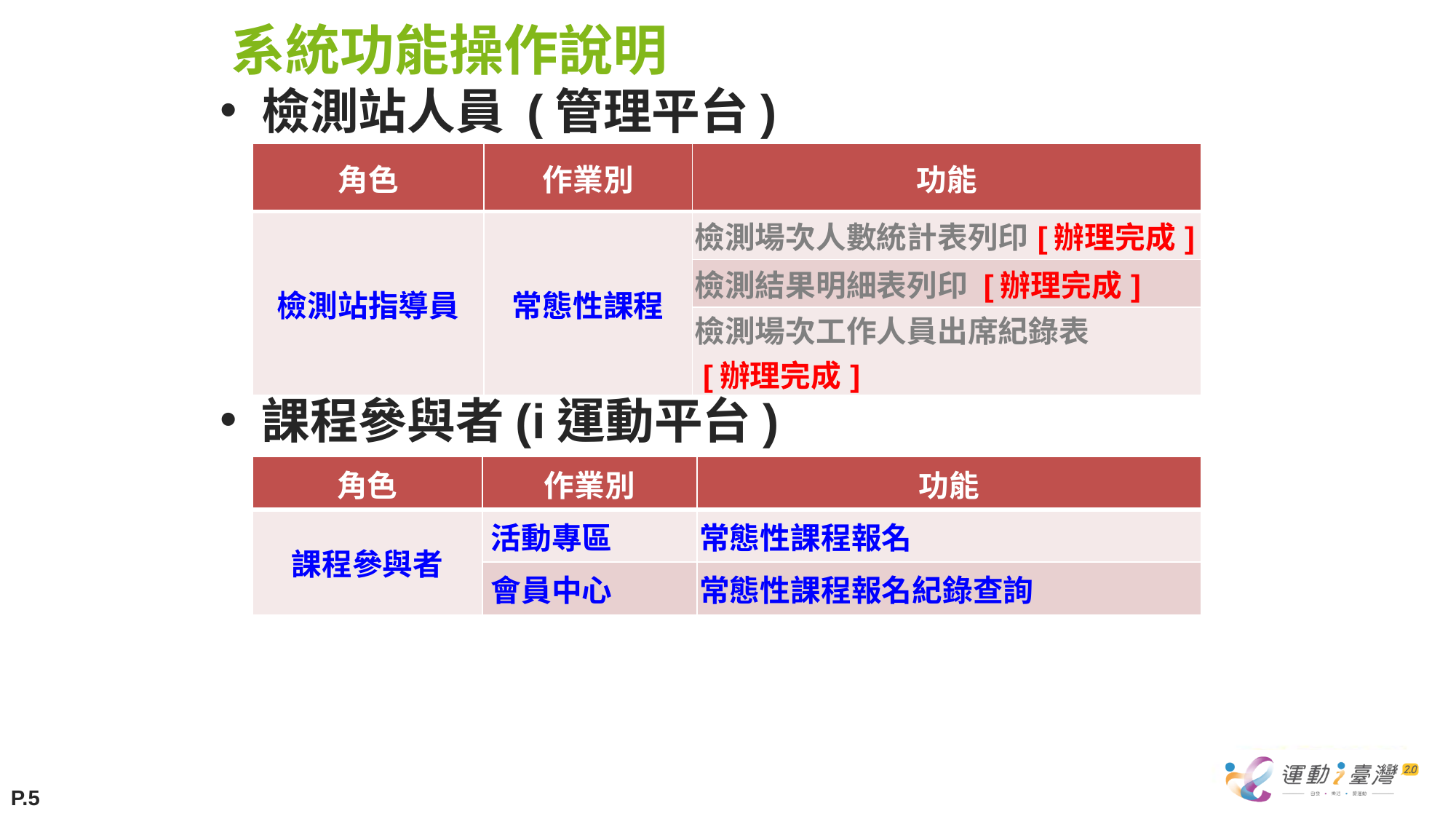

# 系統功能操作說明
檢測站人員 (管理平台)
| 角色 | 作業別 | 功能 |
| --- | --- | --- |
| 檢測站指導員 | 常態性課程 | 檢測場次人數統計表列印[辦理完成] |
|  |  | 檢測結果明細表列印 [辦理完成] |
|  |  | 檢測場次工作人員出席紀錄表 [辦理完成] |
課程參與者(i運動平台)
| 角色 | 作業別 | 功能 |
| --- | --- | --- |
| 課程參與者 | 活動專區 | 常態性課程報名 |
|  | 會員中心 | 常態性課程報名紀錄查詢 |